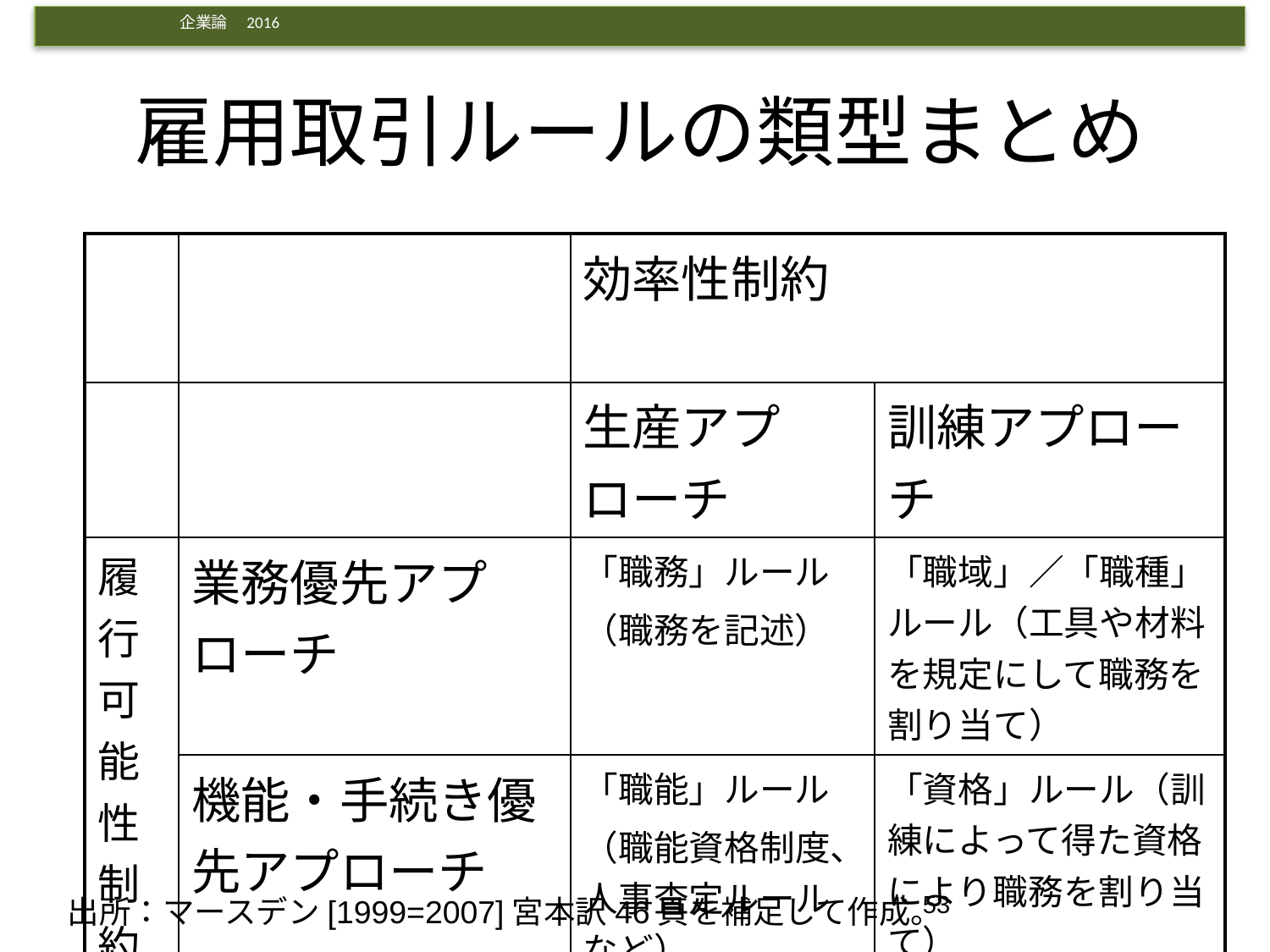

# 雇用取引ルールの類型まとめ
|  |  | 効率性制約 |  |
| --- | --- | --- | --- |
|  |  | 生産アプローチ | 訓練アプローチ |
| 履行可能性制約 | 業務優先アプローチ | 「職務」ルール （職務を記述） | 「職域」／「職種」ルール（工具や材料を規定にして職務を割り当て） |
|  | 機能・手続き優先アプローチ | 「職能」ルール （職能資格制度、人事査定ルールなど） | 「資格」ルール（訓練によって得た資格により職務を割り当て） |
53
出所：マースデン[1999=2007]宮本訳46頁を補足して作成。